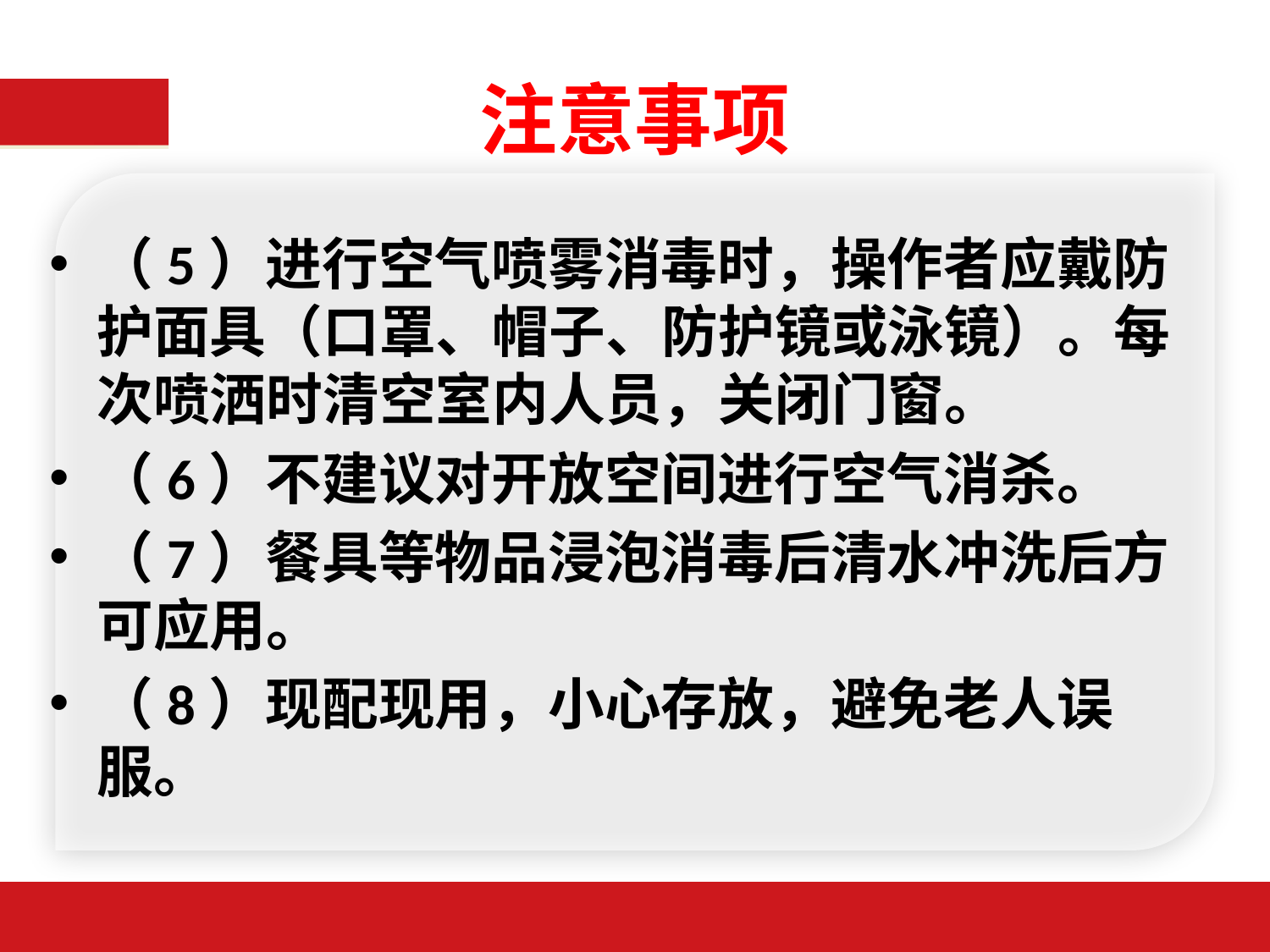

# 注意事项

（5）进行空气喷雾消毒时，操作者应戴防护面具（口罩、帽子、防护镜或泳镜）。每次喷洒时清空室内人员，关闭门窗。
（6）不建议对开放空间进行空气消杀。
（7）餐具等物品浸泡消毒后清水冲洗后方可应用。
（8）现配现用，小心存放，避免老人误服。